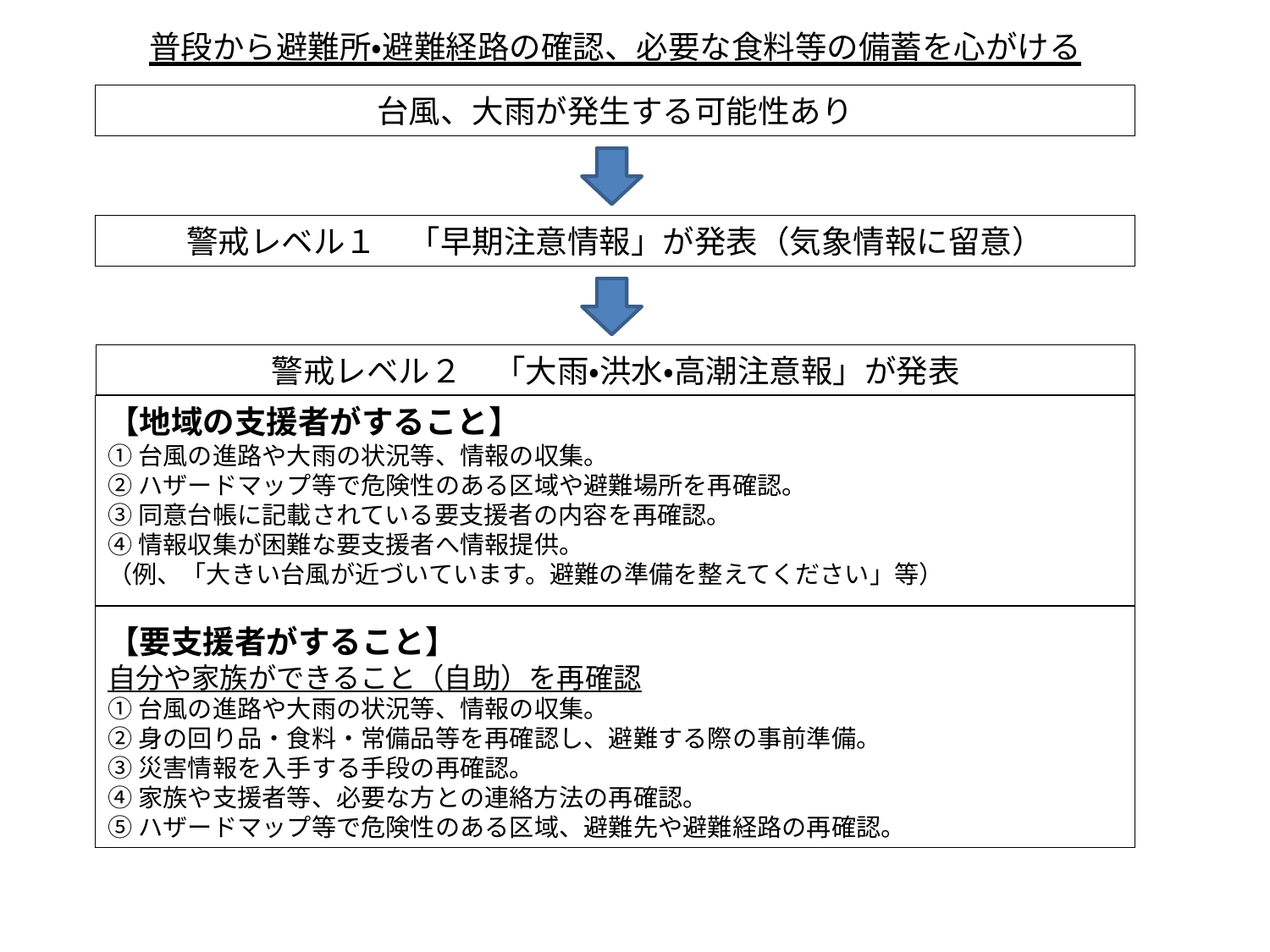

普段から避難所・避難経路の確認、必要な食料等の備蓄を心がける
台風、大雨が発生する可能性あり

警戒レベル１　「早期注意情報」が発表（気象情報に留意）

警戒レベル２　「大雨・洪水・高潮注意報」が発表
【地域の支援者がすること】
①台風の進路や大雨の状況等、情報の収集。
②ハザードマップ等で危険性のある区域や避難場所を再確認。
③同意台帳に記載されている要支援者の内容を再確認。
④情報収集が困難な要支援者へ情報提供。
（例、「大きい台風が近づいています。避難の準備を整えてください」等）

【要支援者がすること】
自分や家族ができること（自助）を再確認
①台風の進路や大雨の状況等、情報の収集。
②身の回り品・食料・常備品等を再確認し、避難する際の事前準備。
③災害情報を入手する手段の再確認。
④家族や支援者等、必要な方との連絡方法の再確認。
⑤ハザードマップ等で危険性のある区域、避難先や避難経路の再確認。